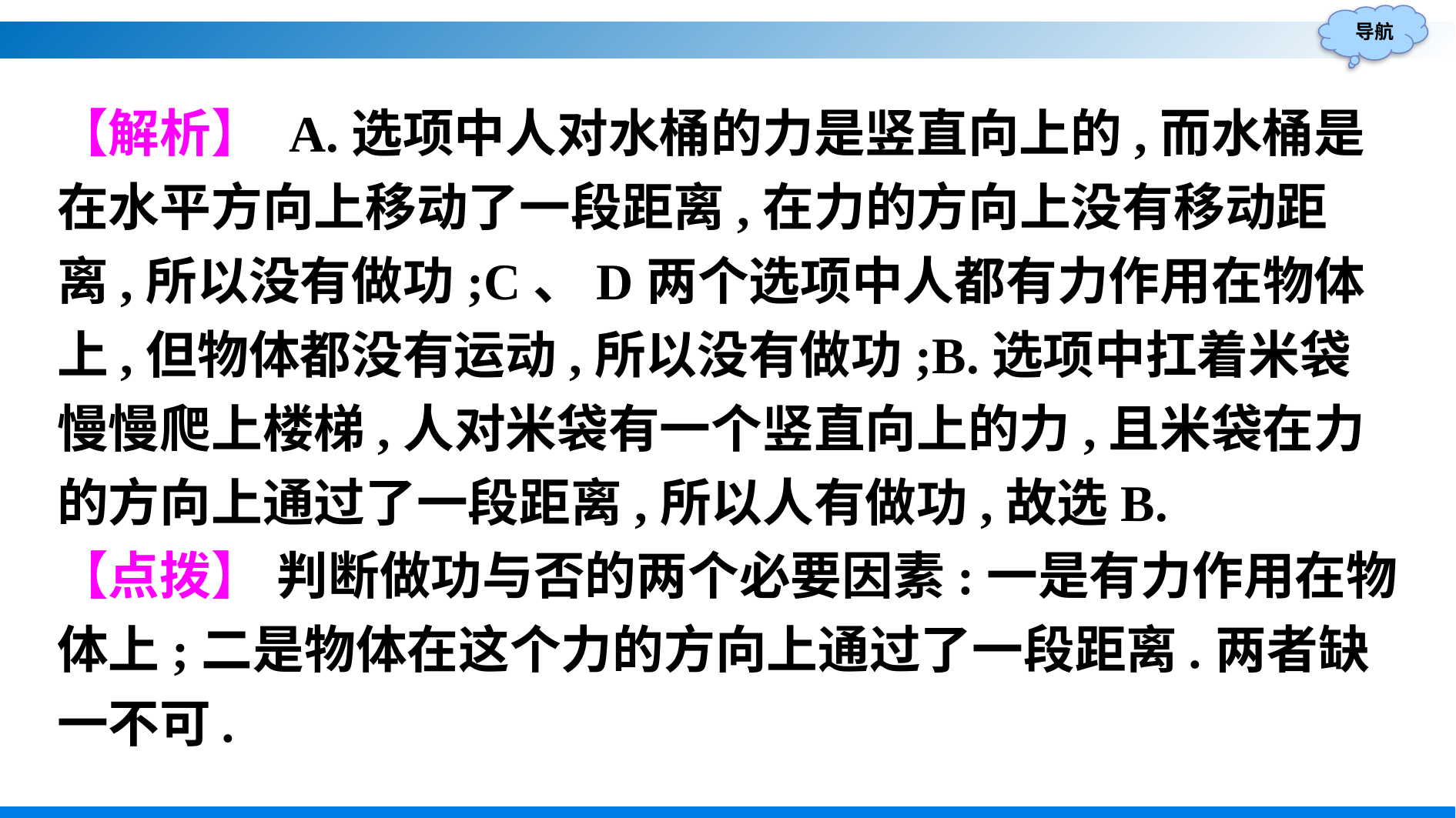

【解析】 A.选项中人对水桶的力是竖直向上的,而水桶是在水平方向上移动了一段距离,在力的方向上没有移动距离,所以没有做功;C、D两个选项中人都有力作用在物体上,但物体都没有运动,所以没有做功;B.选项中扛着米袋慢慢爬上楼梯,人对米袋有一个竖直向上的力,且米袋在力的方向上通过了一段距离,所以人有做功,故选B.
【点拨】 判断做功与否的两个必要因素:一是有力作用在物体上;二是物体在这个力的方向上通过了一段距离.两者缺一不可.